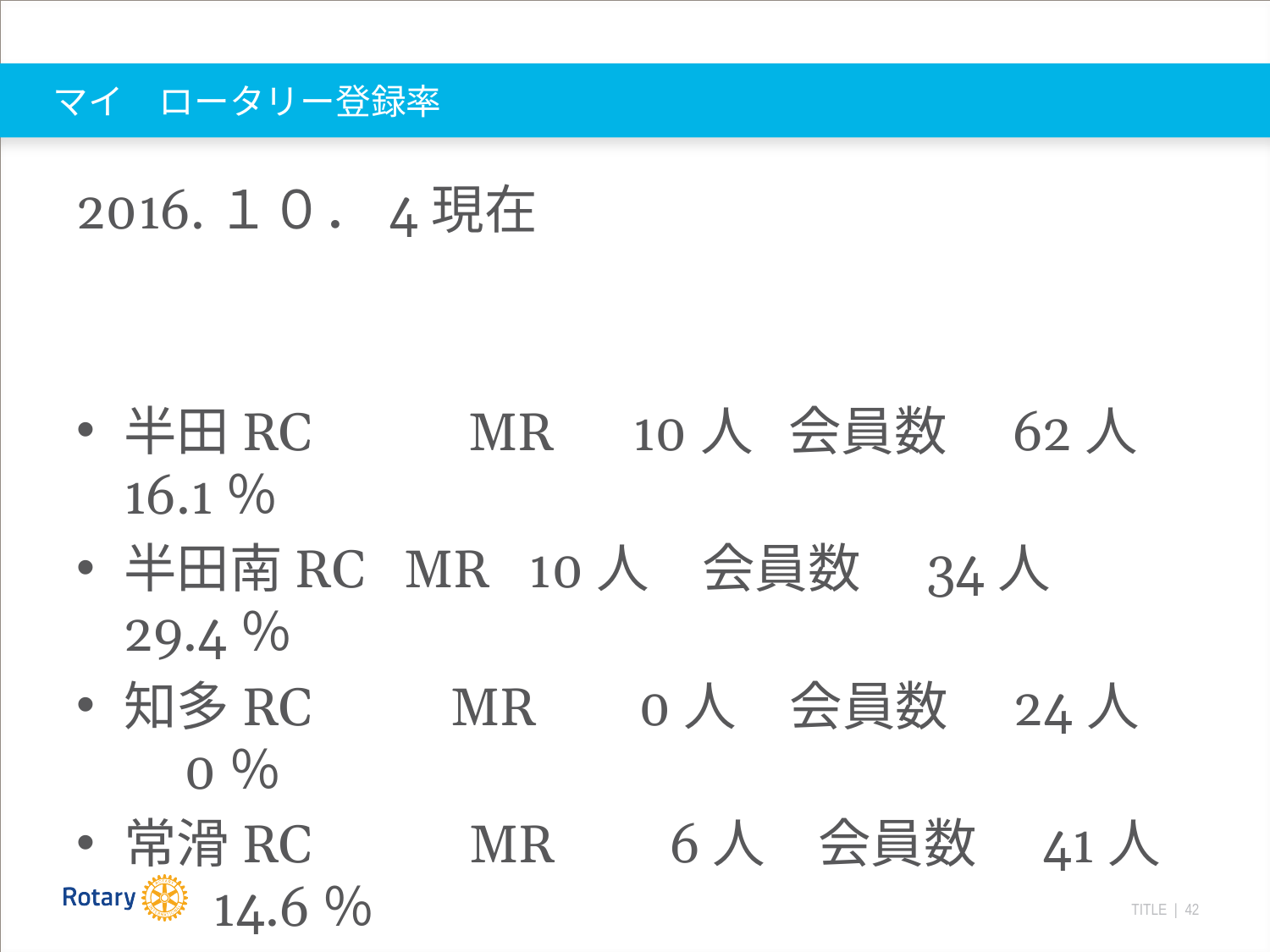

# マイ　ロータリー登録率
2016.１０．4現在

半田RC　　  MR　10人   会員数　62人  16.1％
半田南RC   MR   10人　会員数　34人   29.4％
知多RC　     MR　  0人　会員数　24人　     0％
常滑RC 　　 MR 　  6人　会員数　41人　  14.6％